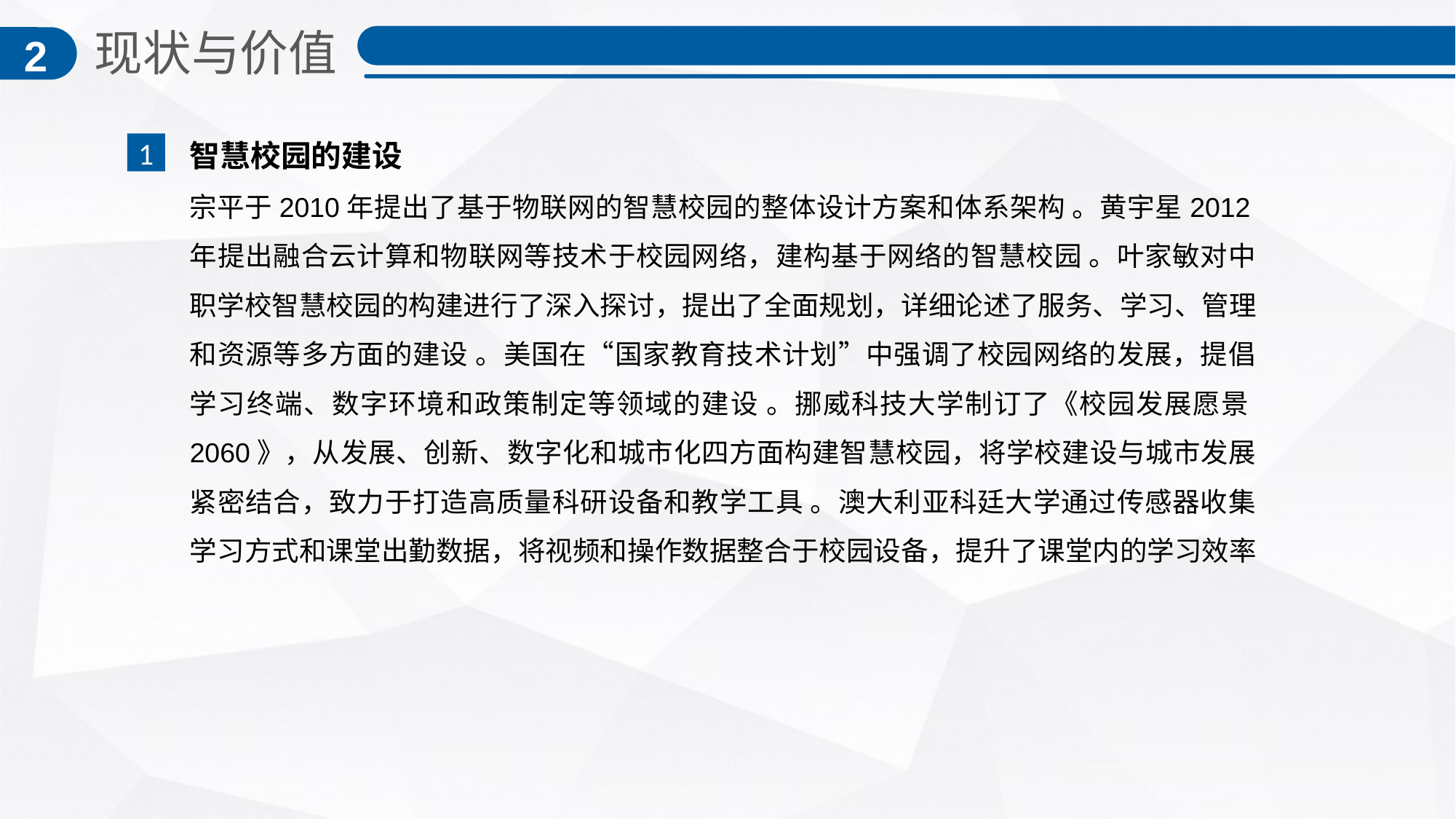

现状与价值
2

智慧校园的建设
宗平于2010年提出了基于物联网的智慧校园的整体设计方案和体系架构 。黄宇星2012年提出融合云计算和物联网等技术于校园网络，建构基于网络的智慧校园 。叶家敏对中职学校智慧校园的构建进行了深入探讨，提出了全面规划，详细论述了服务、学习、管理和资源等多方面的建设 。美国在“国家教育技术计划”中强调了校园网络的发展，提倡学习终端、数字环境和政策制定等领域的建设 。挪威科技大学制订了《校园发展愿景2060》，从发展、创新、数字化和城市化四方面构建智慧校园，将学校建设与城市发展紧密结合，致力于打造高质量科研设备和教学工具 。澳大利亚科廷大学通过传感器收集学习方式和课堂出勤数据，将视频和操作数据整合于校园设备，提升了课堂内的学习效率
1